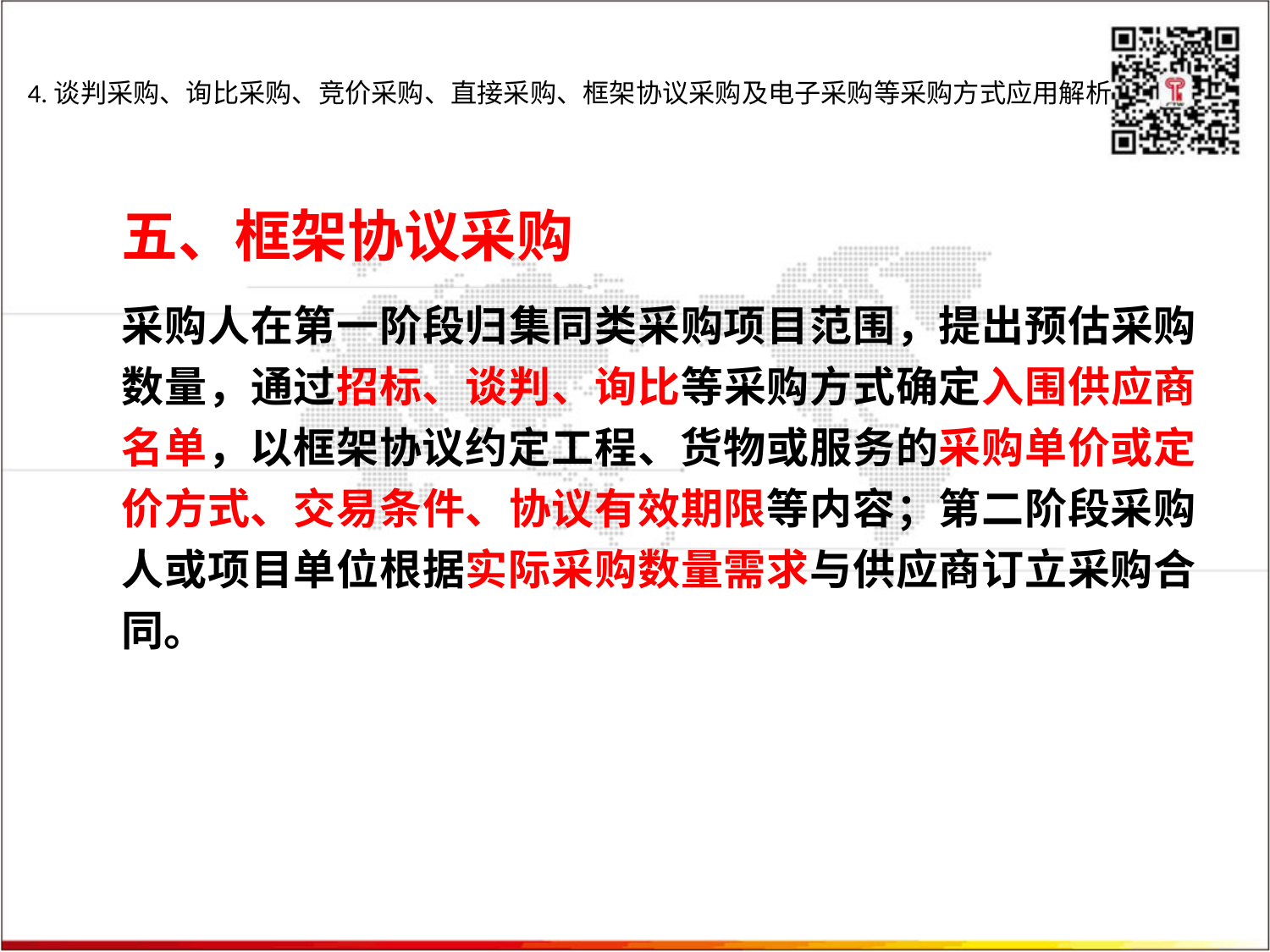

4.谈判采购、询比采购、竞价采购、直接采购、框架协议采购及电子采购等采购方式应用解析
五、框架协议采购
采购人在第一阶段归集同类采购项目范围，提出预估采购数量，通过招标、谈判、询比等采购方式确定入围供应商名单，以框架协议约定工程、货物或服务的采购单价或定价方式、交易条件、协议有效期限等内容；第二阶段采购人或项目单位根据实际采购数量需求与供应商订立采购合同。